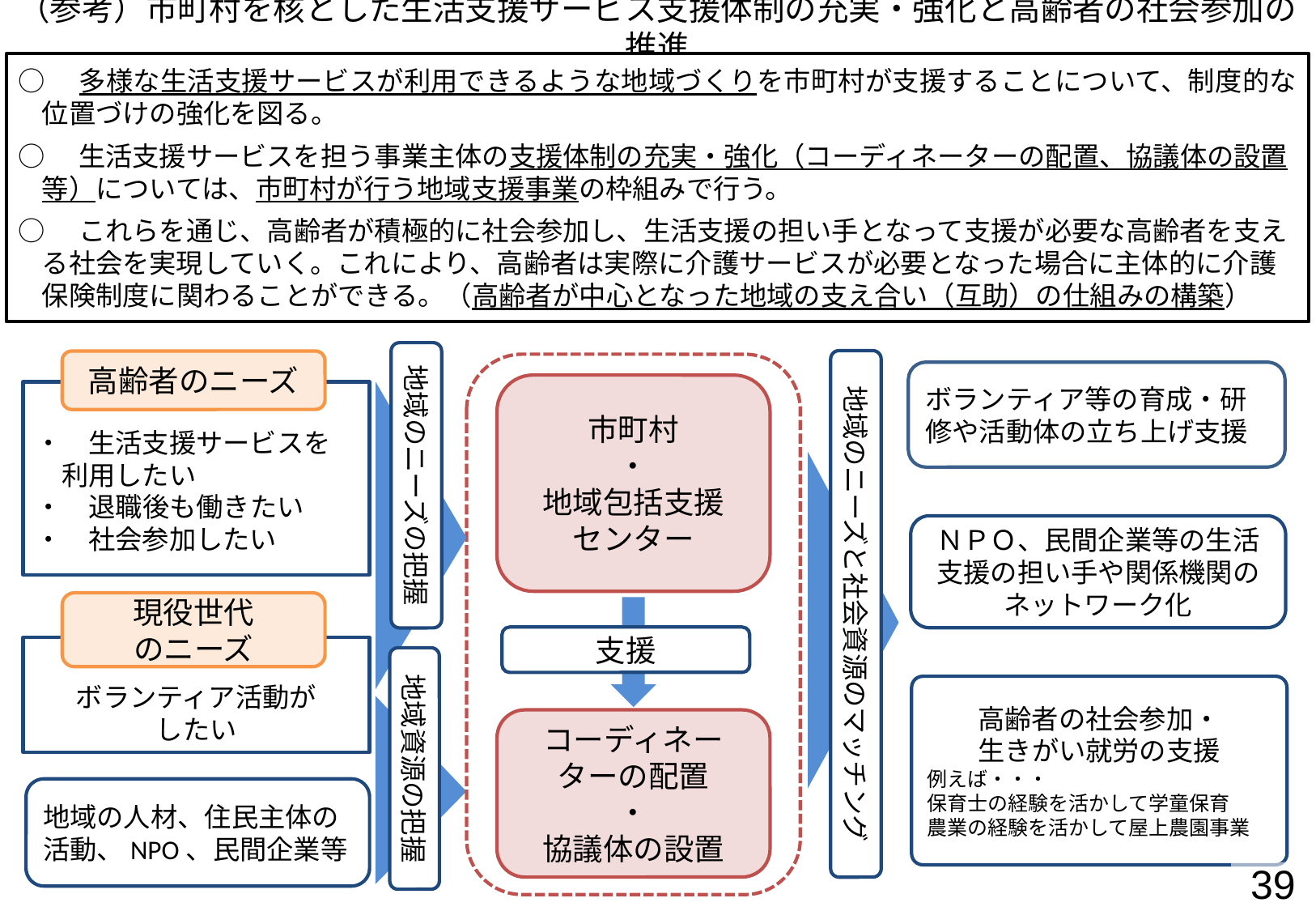

（参考）市町村を核とした生活支援サービス支援体制の充実・強化と高齢者の社会参加の推進
○　多様な生活支援サービスが利用できるような地域づくりを市町村が支援することについて、制度的な位置づけの強化を図る。
○　生活支援サービスを担う事業主体の支援体制の充実・強化（コーディネーターの配置、協議体の設置等）については、市町村が行う地域支援事業の枠組みで行う。
○　これらを通じ、高齢者が積極的に社会参加し、生活支援の担い手となって支援が必要な高齢者を支える社会を実現していく。これにより、高齢者は実際に介護サービスが必要となった場合に主体的に介護保険制度に関わることができる。（高齢者が中心となった地域の支え合い（互助）の仕組みの構築）
地域のニーズの把握
地域のニーズと社会資源のマッチング
高齢者のニーズ

市町村
・
地域包括支援
センター

・　生活支援サービスを
　利用したい
・　退職後も働きたい
・　社会参加したい

現役世代
のニーズ

支援

ボランティア活動が
したい

コーディネーターの配置
・
協議体の設置

地域の人材、住民主体の活動、NPO、民間企業等
ボランティア等の育成・研修や活動体の立ち上げ支援
ＮＰＯ、民間企業等の生活支援の担い手や関係機関のネットワーク化
地域資源の把握
高齢者の社会参加・
生きがい就労の支援
例えば・・・
保育士の経験を活かして学童保育
農業の経験を活かして屋上農園事業

39